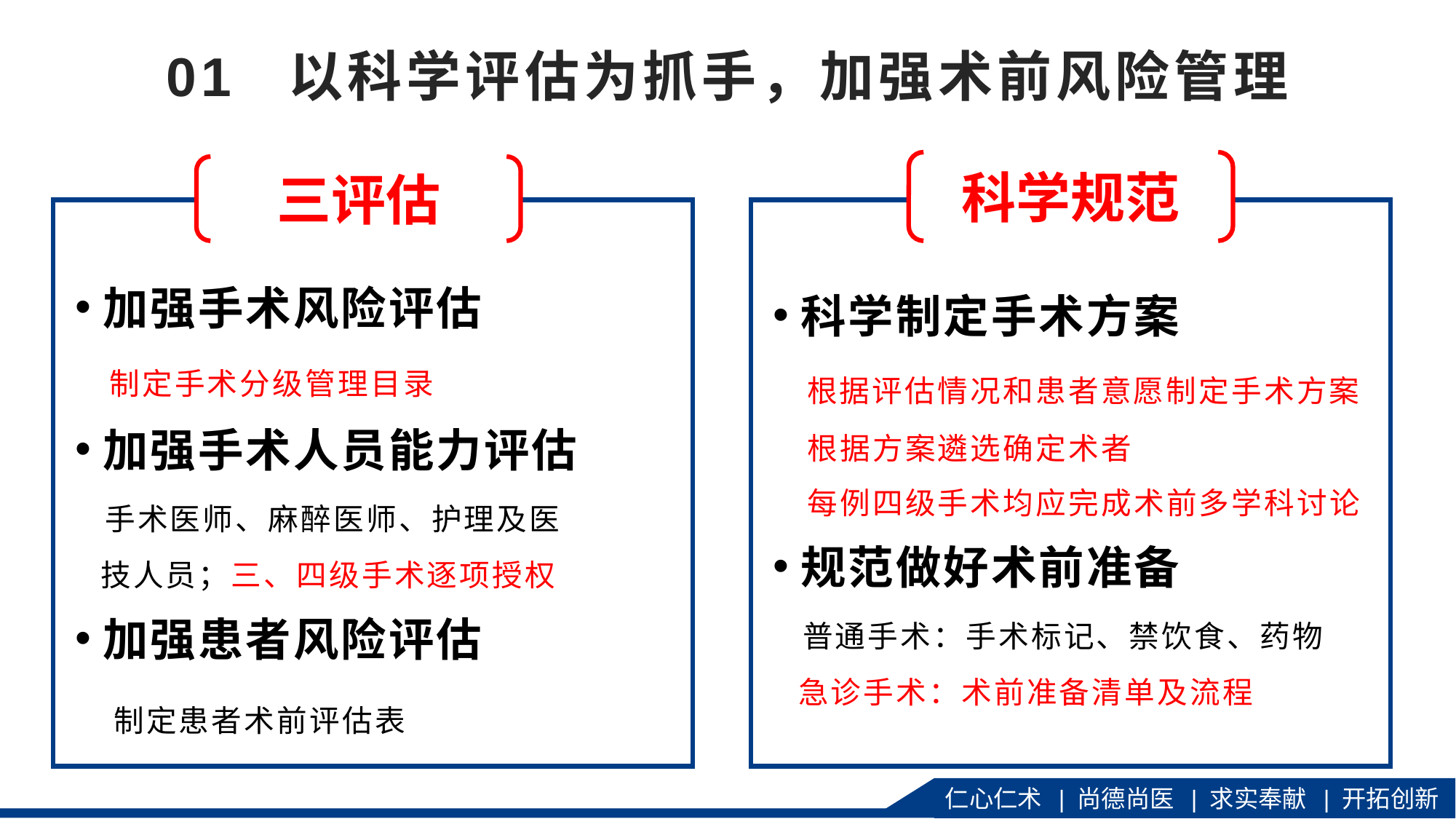

# 01  以科学评估为抓手，加强术前风险管理
科学规范
三评估

加强手术风险评估
  制定手术分级管理目录
加强手术人员能力评估
  手术医师、麻醉医师、护理及医
  技人员；三、四级手术逐项授权
加强患者风险评估
  制定患者术前评估表
科学制定手术方案
  根据评估情况和患者意愿制定手术方案
   根据方案遴选确定术者
   每例四级手术均应完成术前多学科讨论
规范做好术前准备
  普通手术：手术标记、禁饮食、药物
  急诊手术：术前准备清单及流程